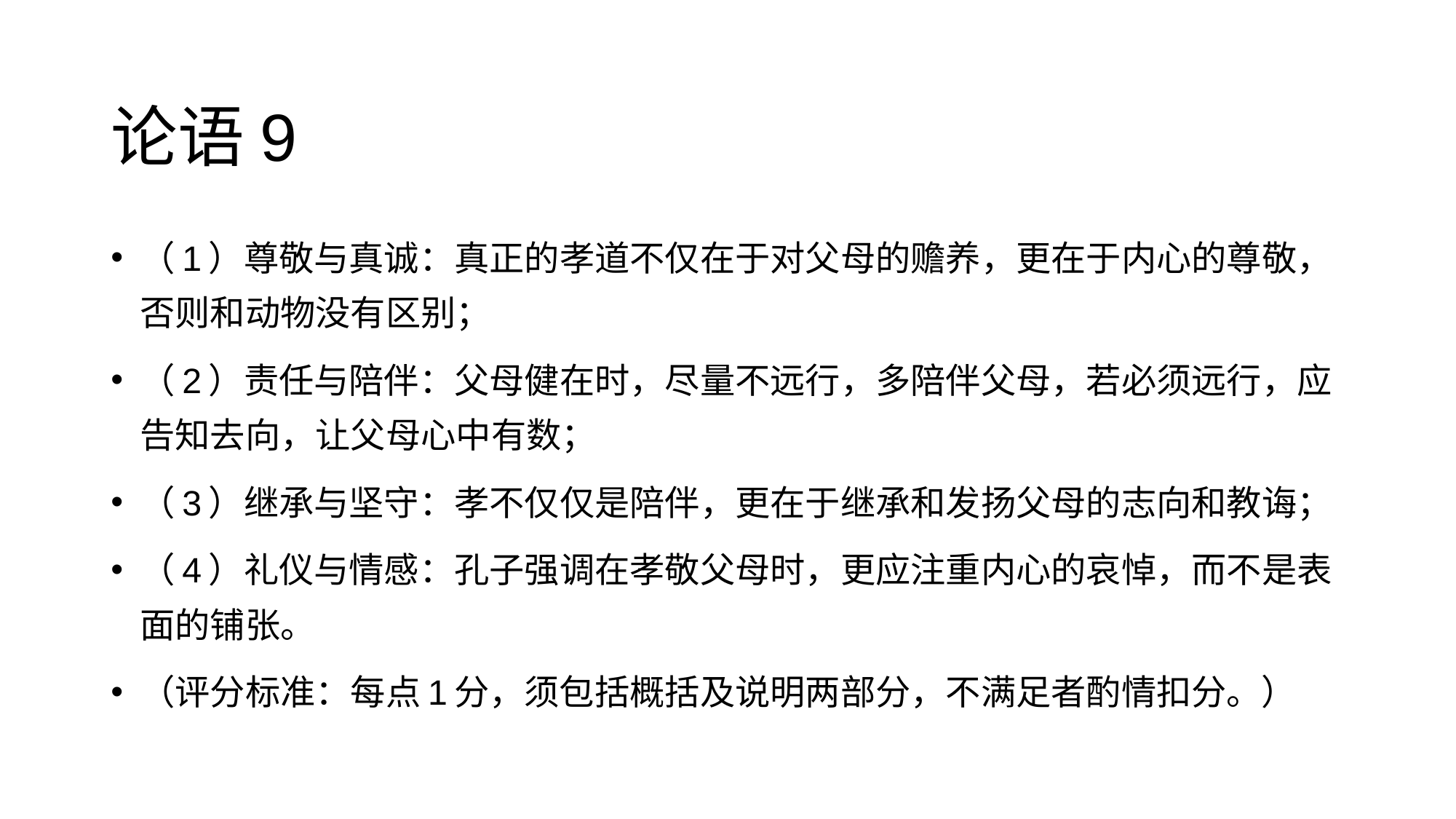

# 论语9
（1）尊敬与真诚：真正的孝道不仅在于对父母的赡养，更在于内心的尊敬，否则和动物没有区别；
（2）责任与陪伴：父母健在时，尽量不远行，多陪伴父母，若必须远行，应告知去向，让父母心中有数；
（3）继承与坚守：孝不仅仅是陪伴，更在于继承和发扬父母的志向和教诲；
（4）礼仪与情感：孔子强调在孝敬父母时，更应注重内心的哀悼，而不是表面的铺张。
（评分标准：每点1分，须包括概括及说明两部分，不满足者酌情扣分。）